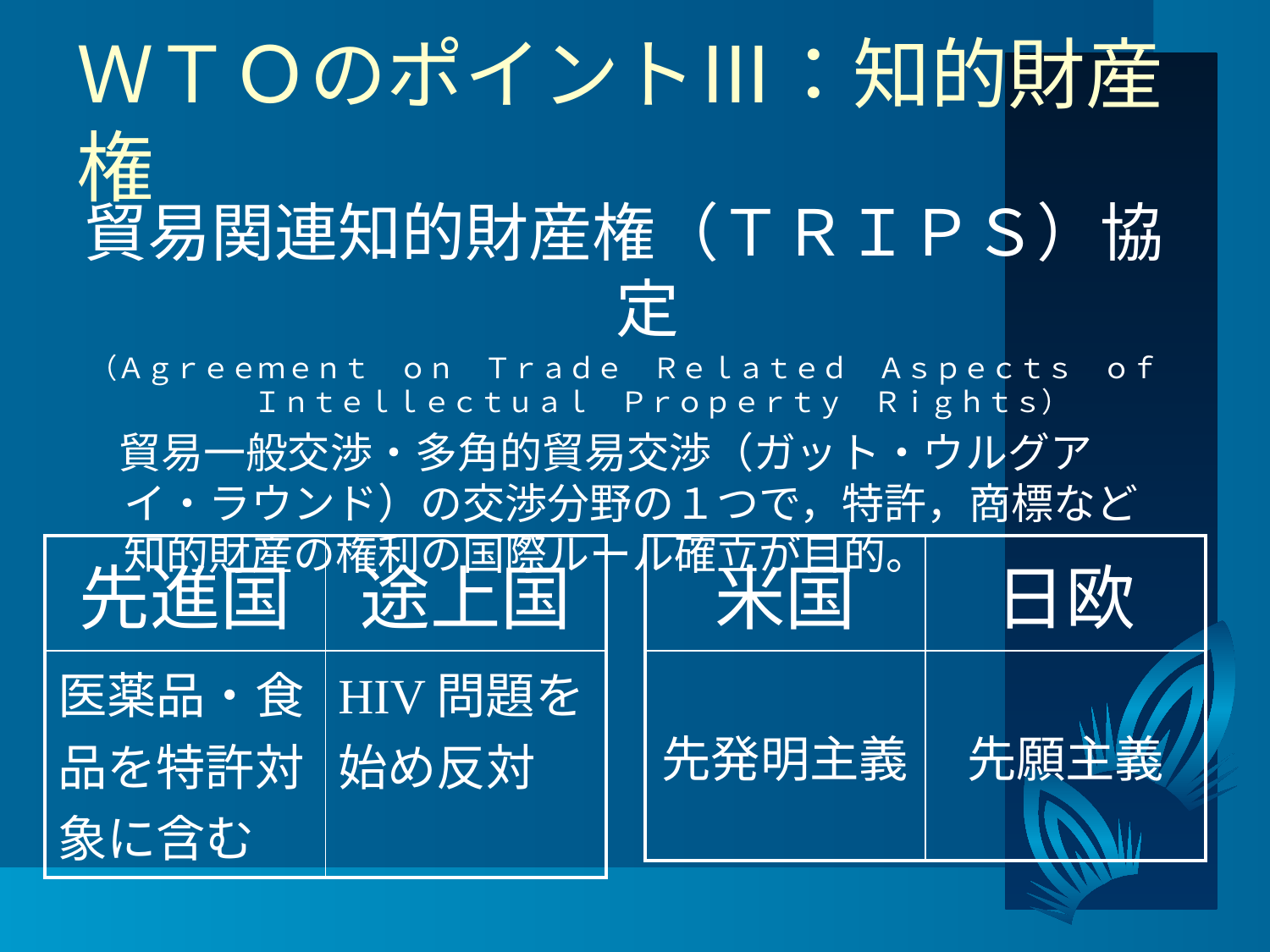

# ＷＴＯのポイントⅢ：知的財産権
貿易関連知的財産権（ＴＲＩＰＳ）協定
（Ａｇｒｅｅｍｅｎｔ　ｏｎ　Ｔｒａｄｅ　Ｒｅｌａｔｅｄ　Ａｓｐｅｃｔｓ　ｏｆ　Ｉｎｔｅｌｌｅｃｔｕａｌ　Ｐｒｏｐｅｒｔｙ　Ｒｉｇｈｔｓ）
　貿易一般交渉・多角的貿易交渉（ガット・ウルグアイ・ラウンド）の交渉分野の１つで，特許，商標など知的財産の権利の国際ルール確立が目的。
| 先進国 | 途上国 |
| --- | --- |
| 医薬品・食品を特許対象に含む | HIV問題を始め反対 |
| 米国 | 日欧 |
| --- | --- |
| 先発明主義 | 先願主義 |